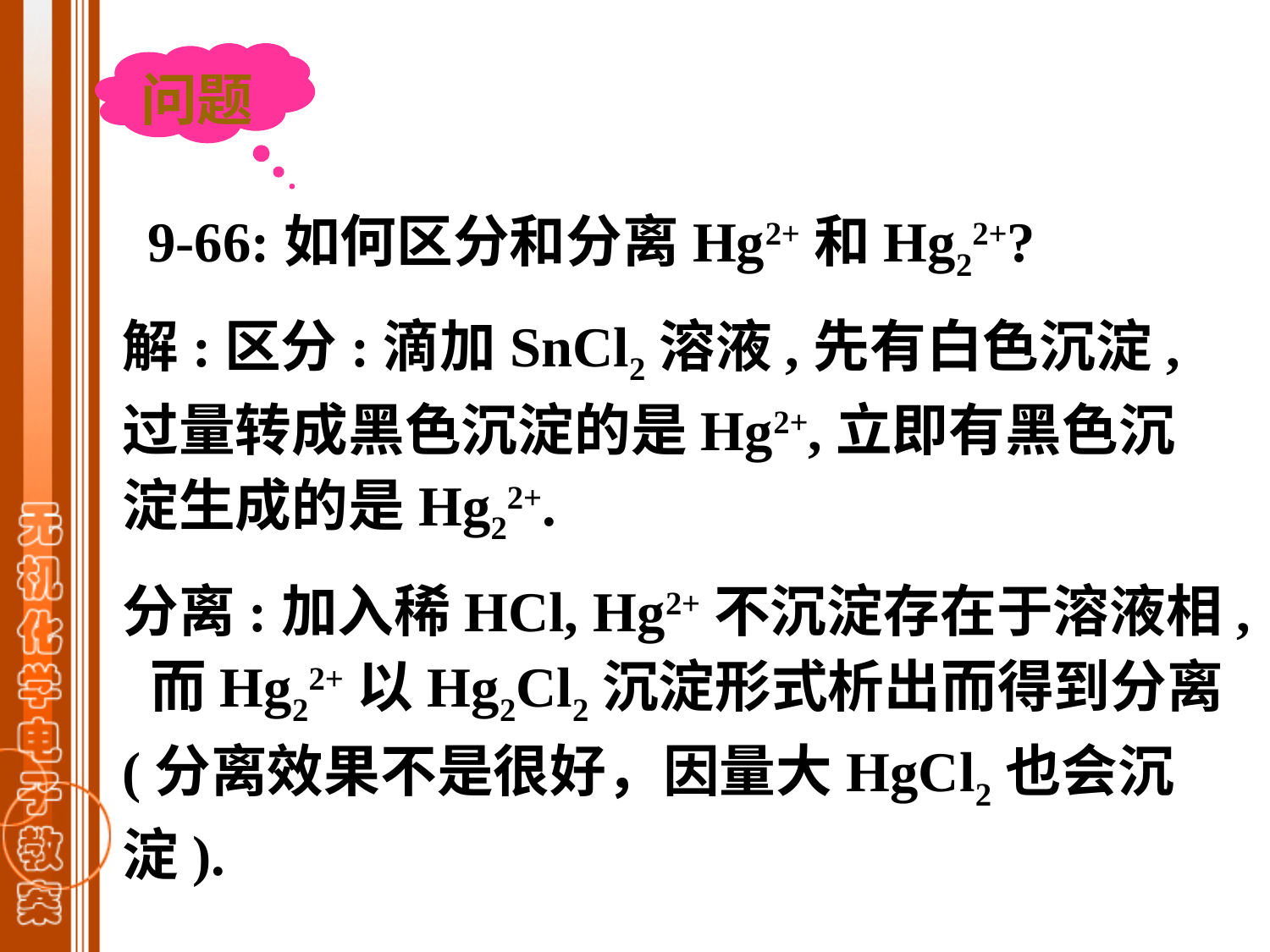

问题
9-66:如何区分和分离Hg2+和Hg22+?
解:区分:滴加SnCl2溶液,先有白色沉淀,过量转成黑色沉淀的是Hg2+,立即有黑色沉淀生成的是Hg22+.
分离:加入稀HCl, Hg2+不沉淀存在于溶液相, 而Hg22+以Hg2Cl2沉淀形式析出而得到分离(分离效果不是很好，因量大HgCl2也会沉淀).
200